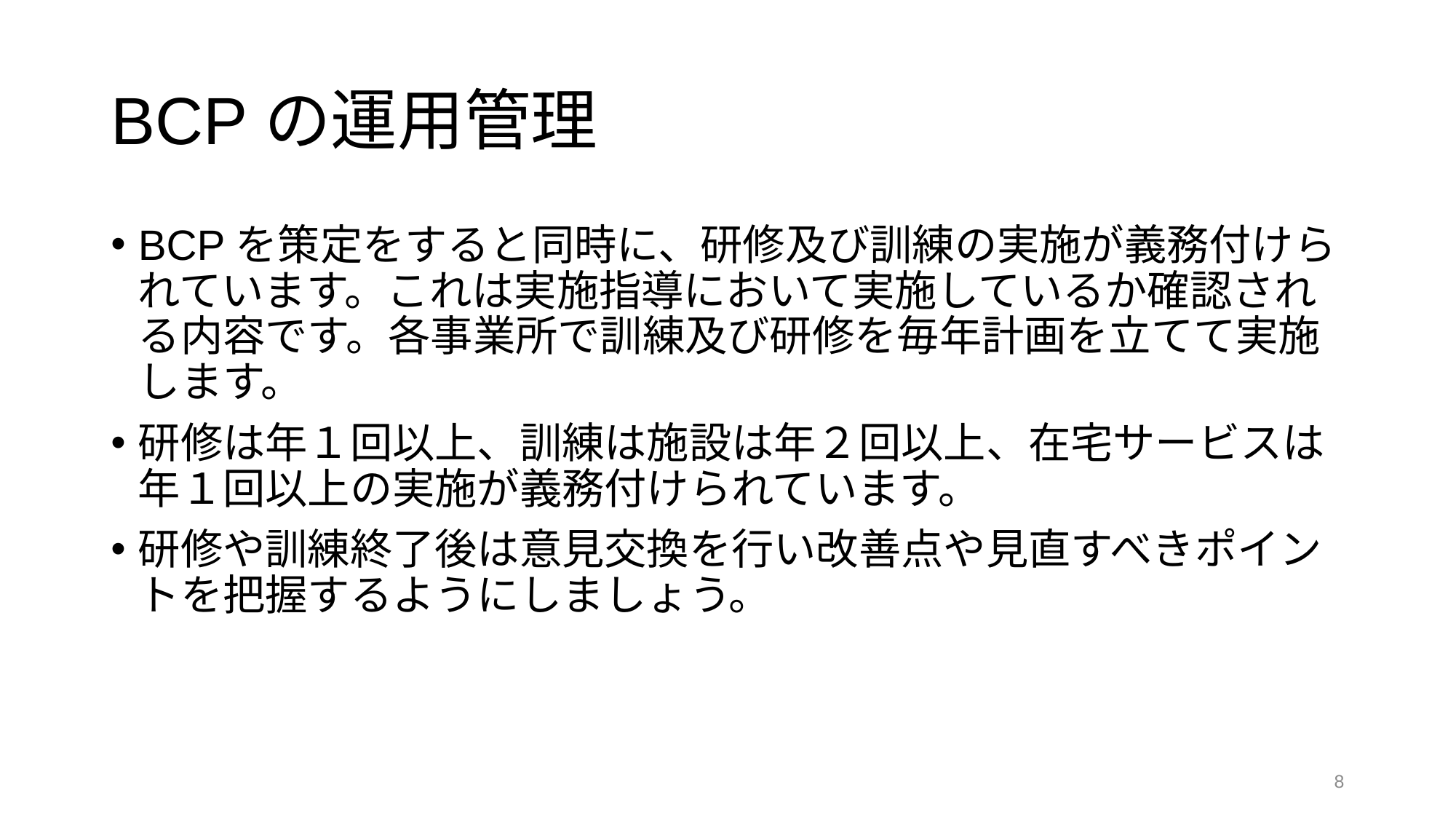

# BCPの運用管理
BCPを策定をすると同時に、研修及び訓練の実施が義務付けられています。これは実施指導において実施しているか確認される内容です。各事業所で訓練及び研修を毎年計画を立てて実施します。
研修は年１回以上、訓練は施設は年２回以上、在宅サービスは年１回以上の実施が義務付けられています。
研修や訓練終了後は意見交換を行い改善点や見直すべきポイントを把握するようにしましょう。

8